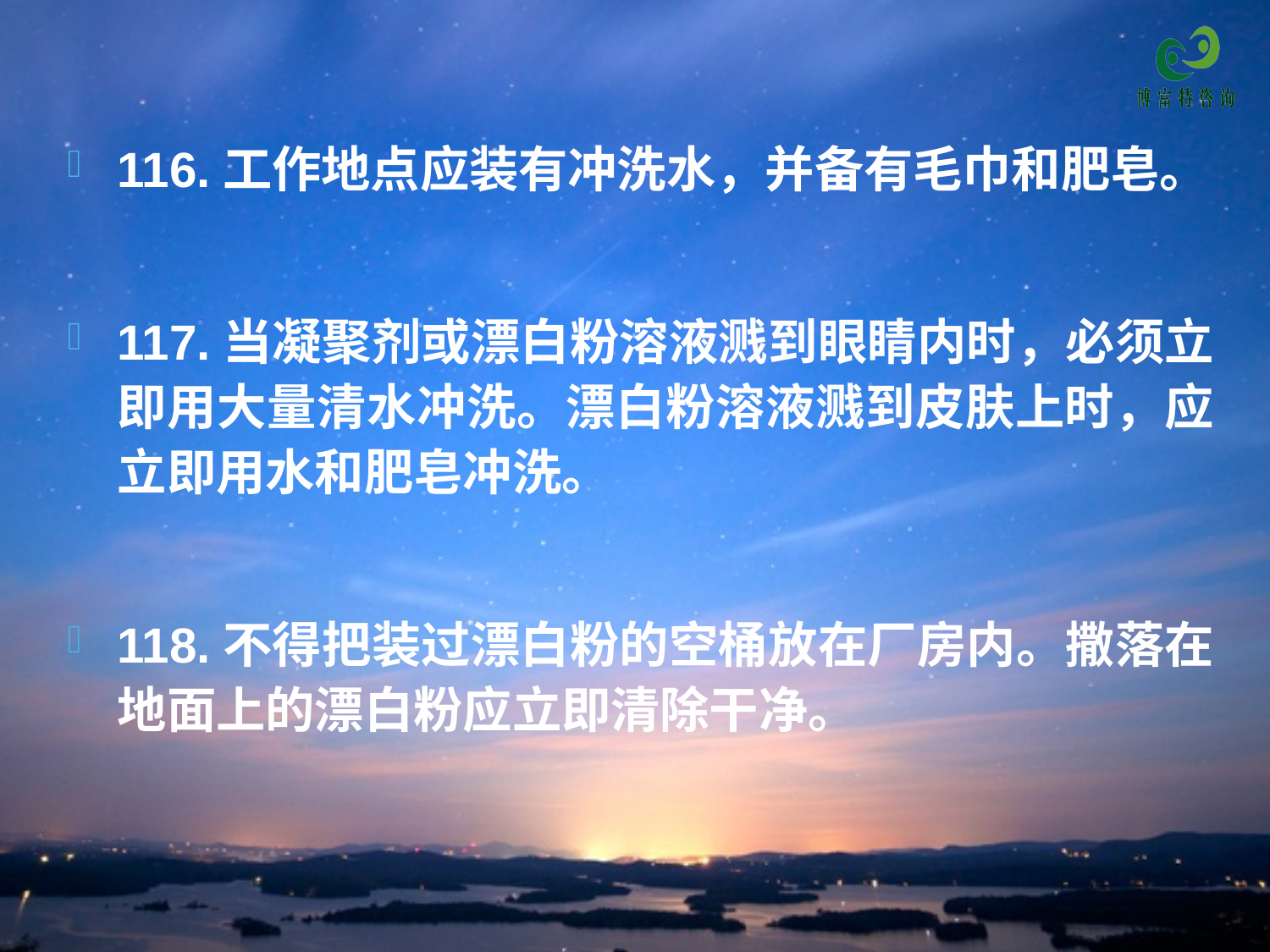

116.工作地点应装有冲洗水，并备有毛巾和肥皂。

117.当凝聚剂或漂白粉溶液溅到眼睛内时，必须立即用大量清水冲洗。漂白粉溶液溅到皮肤上时，应立即用水和肥皂冲洗。

118.不得把装过漂白粉的空桶放在厂房内。撒落在地面上的漂白粉应立即清除干净。